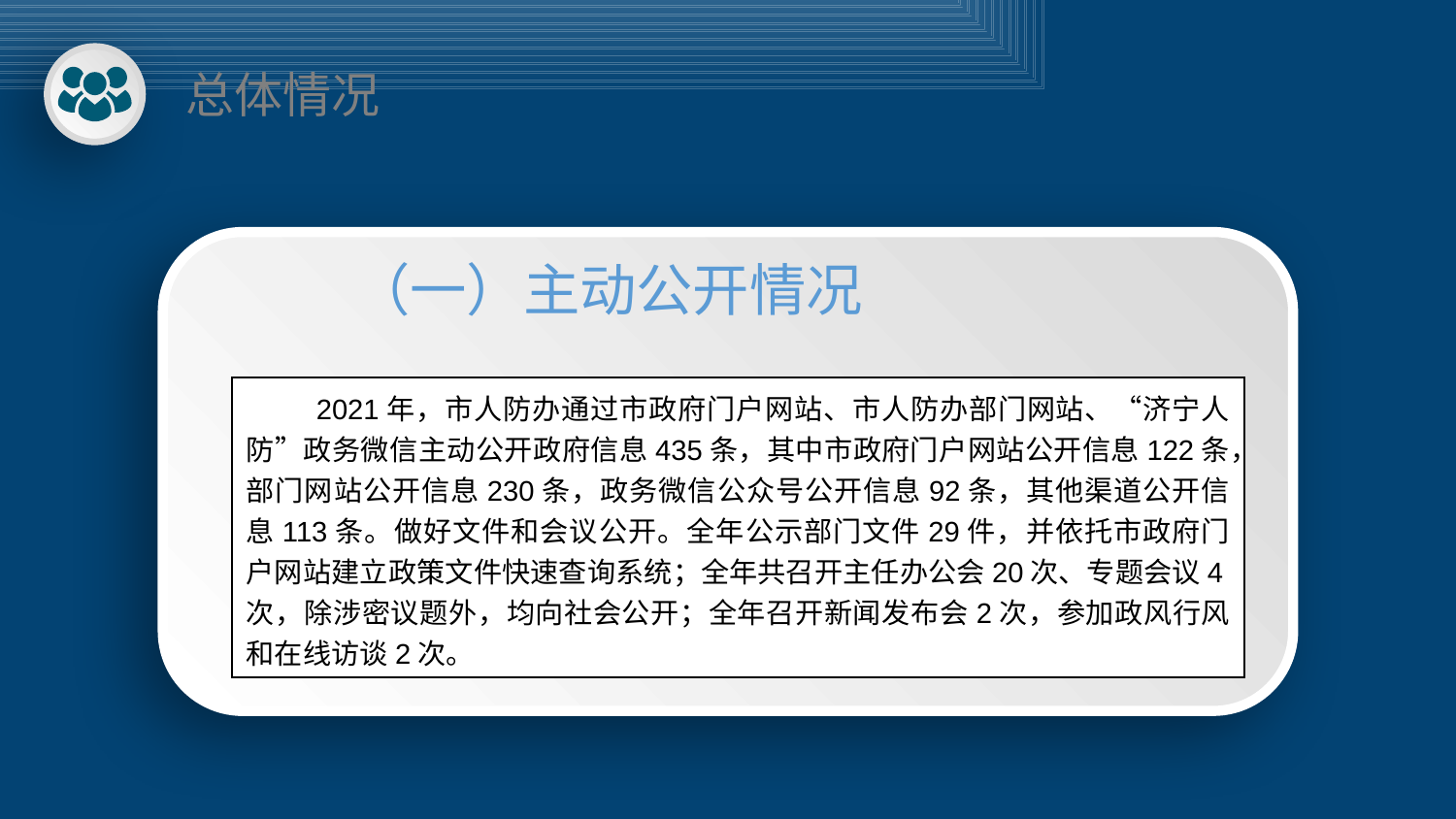

总体情况

（一）主动公开情况
        2021年，市人防办通过市政府门户网站、市人防办部门网站、“济宁人防”政务微信主动公开政府信息435条，其中市政府门户网站公开信息122条，部门网站公开信息230条，政务微信公众号公开信息92条，其他渠道公开信息113条。做好文件和会议公开。全年公示部门文件29件，并依托市政府门户网站建立政策文件快速查询系统；全年共召开主任办公会20次、专题会议4次，除涉密议题外，均向社会公开；全年召开新闻发布会2次，参加政风行风和在线访谈2次。